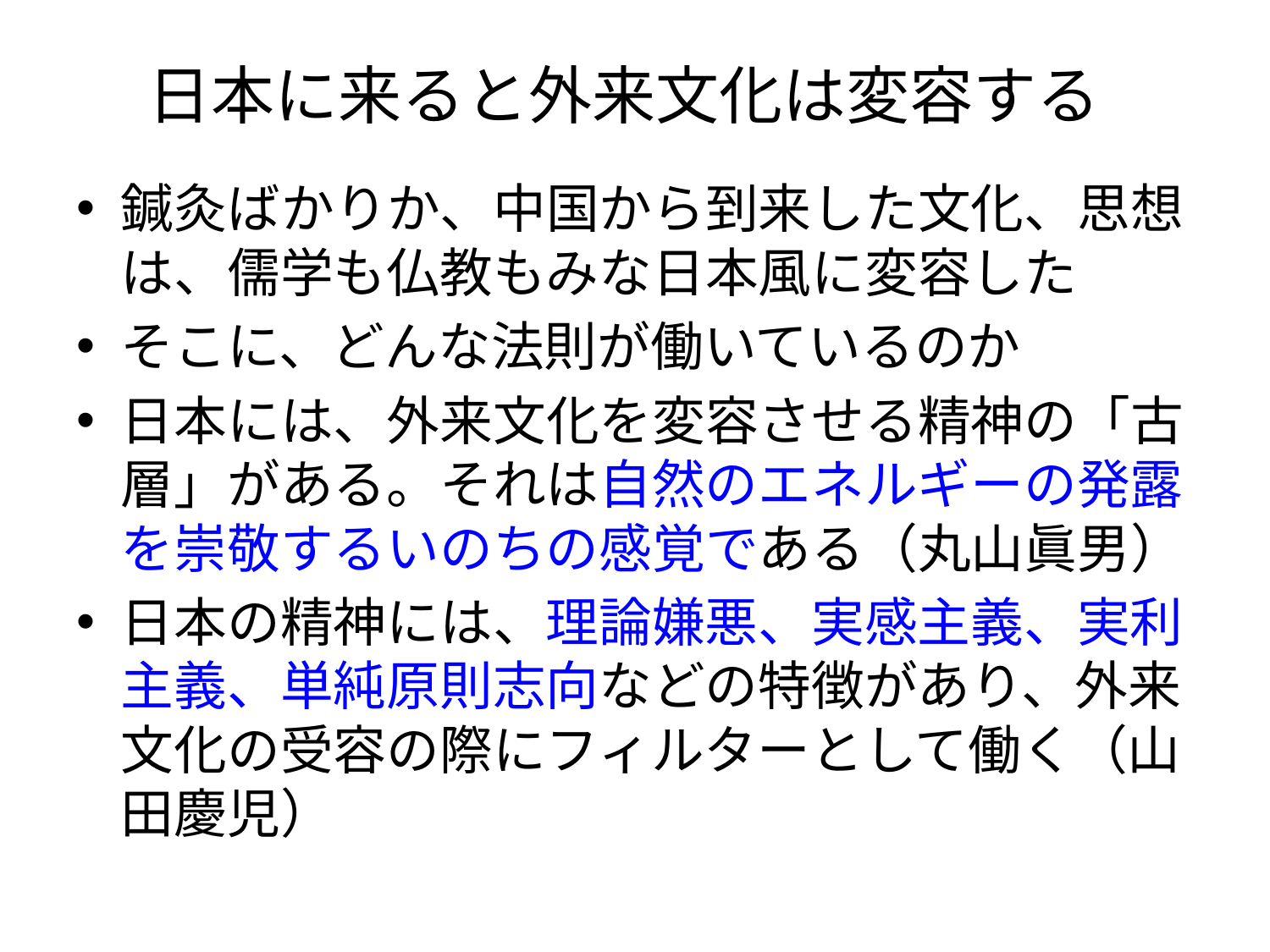

# 日本に来ると外来文化は変容する
鍼灸ばかりか、中国から到来した文化、思想は、儒学も仏教もみな日本風に変容した
そこに、どんな法則が働いているのか
日本には、外来文化を変容させる精神の「古層」がある。それは自然のエネルギーの発露を崇敬するいのちの感覚である（丸山眞男）
日本の精神には、理論嫌悪、実感主義、実利主義、単純原則志向などの特徴があり、外来文化の受容の際にフィルターとして働く（山田慶児）